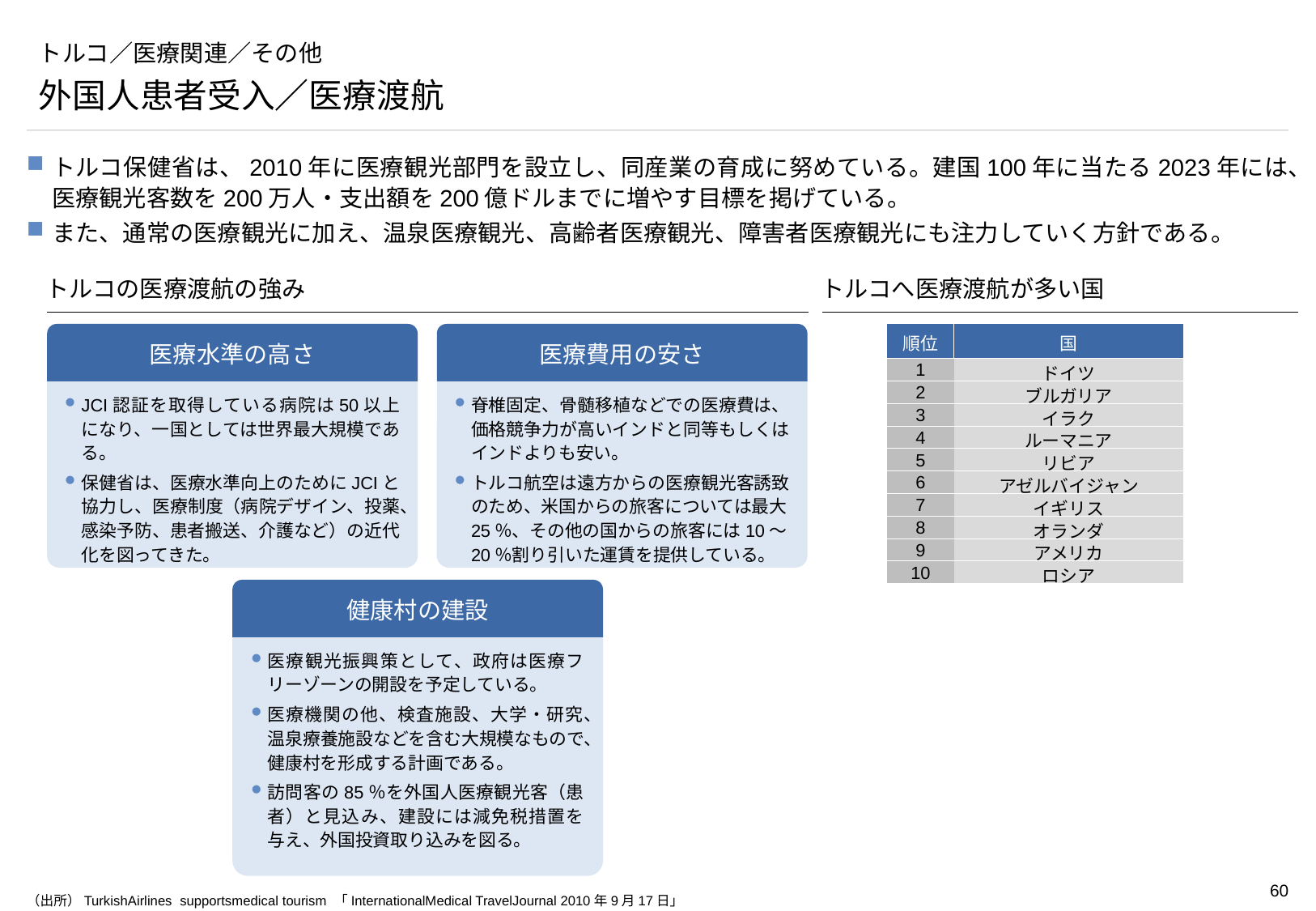

# トルコ／医療関連／その他
外国人患者受入／医療渡航
トルコ保健省は、2010年に医療観光部門を設立し、同産業の育成に努めている。建国100年に当たる2023年には、医療観光客数を200万人・支出額を200億ドルまでに増やす目標を掲げている。
また、通常の医療観光に加え、温泉医療観光、高齢者医療観光、障害者医療観光にも注力していく方針である。
トルコの医療渡航の強み
トルコへ医療渡航が多い国
医療水準の高さ
医療費用の安さ
| 順位 | 国 |
| --- | --- |
| 1 | ドイツ |
| 2 | ブルガリア |
| 3 | イラク |
| 4 | ルーマニア |
| 5 | リビア |
| 6 | アゼルバイジャン |
| 7 | イギリス |
| 8 | オランダ |
| 9 | アメリカ |
| 10 | ロシア |
JCI認証を取得している病院は50以上になり、一国としては世界最大規模である。
保健省は、医療水準向上のためにJCIと協力し、医療制度（病院デザイン、投薬、感染予防、患者搬送、介護など）の近代化を図ってきた。
脊椎固定、骨髄移植などでの医療費は、価格競争力が高いインドと同等もしくはインドよりも安い。
トルコ航空は遠方からの医療観光客誘致のため、米国からの旅客については最大25％、その他の国からの旅客には10～20％割り引いた運賃を提供している。
健康村の建設
医療観光振興策として、政府は医療フリーゾーンの開設を予定している。
医療機関の他、検査施設、大学・研究、温泉療養施設などを含む大規模なもので、健康村を形成する計画である。
訪問客の85％を外国人医療観光客（患者）と見込み、建設には減免税措置を与え、外国投資取り込みを図る。
（出所）TurkishAirlines  supportsmedical tourism 「InternationalMedical TravelJournal 2010年9月17日」